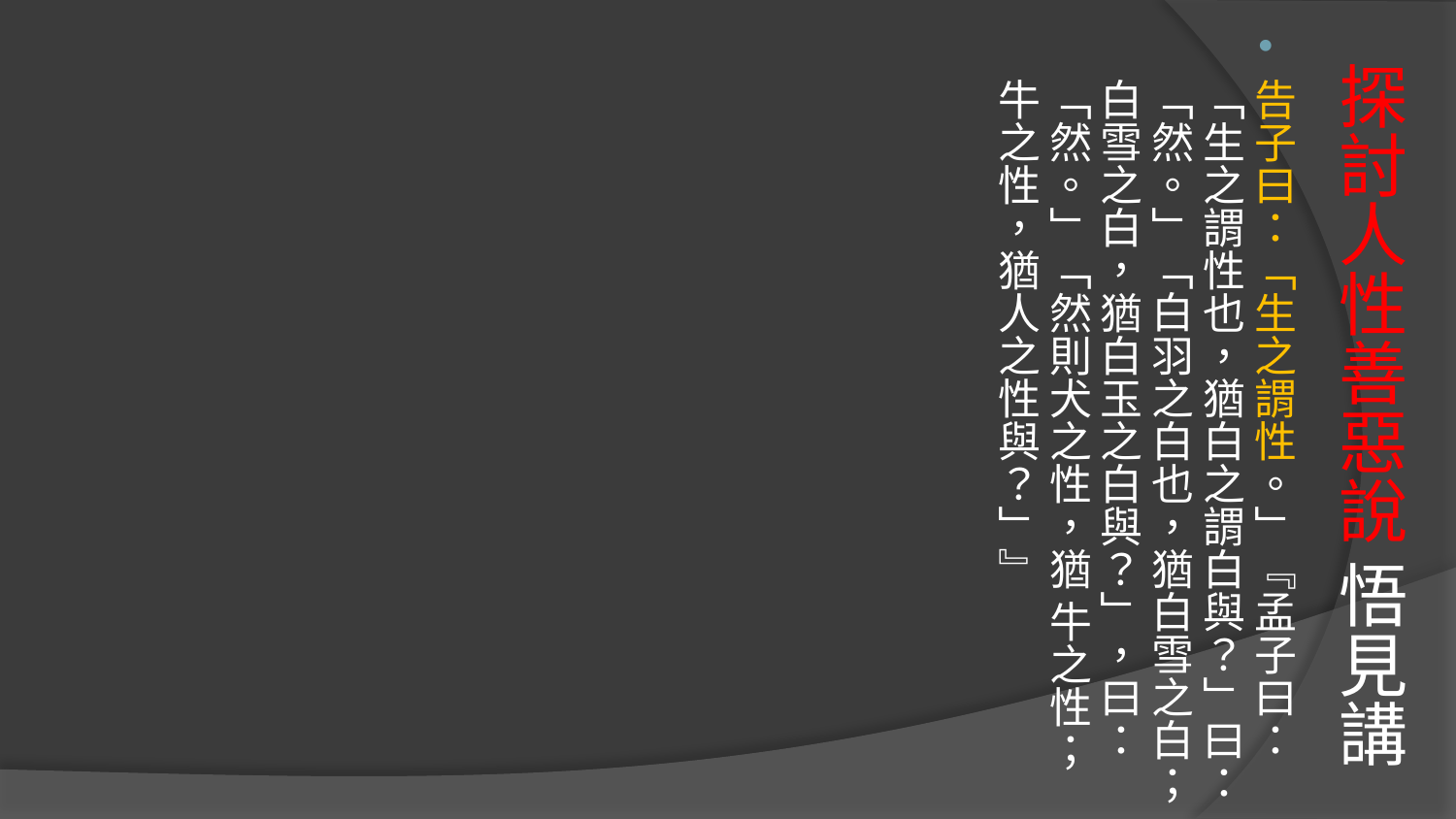

告子曰：「生之謂性。」『孟子曰：「生之謂性也，猶白之謂白與？」曰：「然。」「白羽之白也，猶白雪之白；白雪之白，猶白玉之白與？」，曰：「然。」「然則犬之性，猶 牛之性；牛之性，猶人之性與？」』

# 探討人性善惡說 悟見講